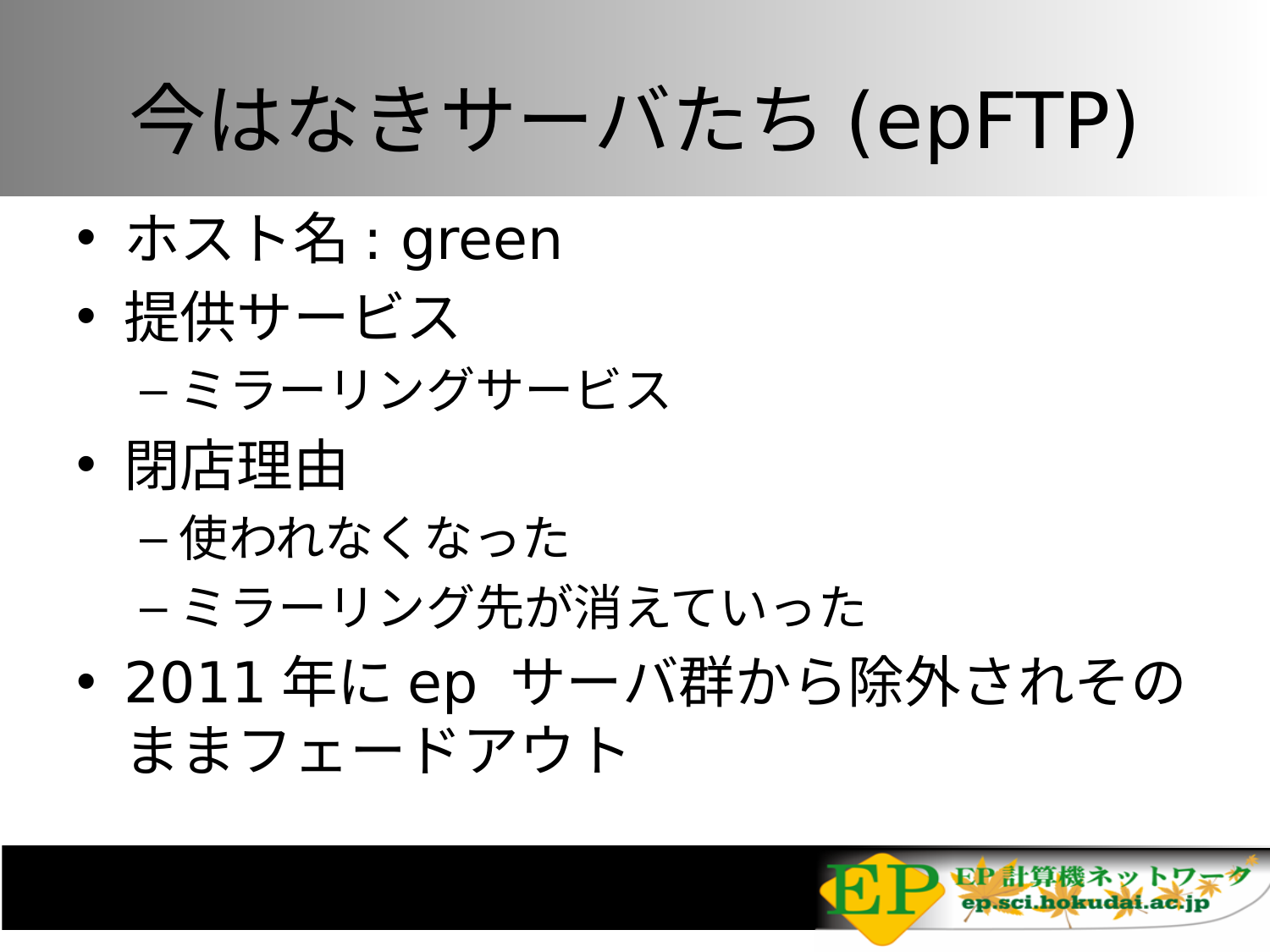

# 今はなきサーバたち(epFTP)
ホスト名: green
提供サービス
ミラーリングサービス
閉店理由
使われなくなった
ミラーリング先が消えていった
2011年にep サーバ群から除外されそのままフェードアウト